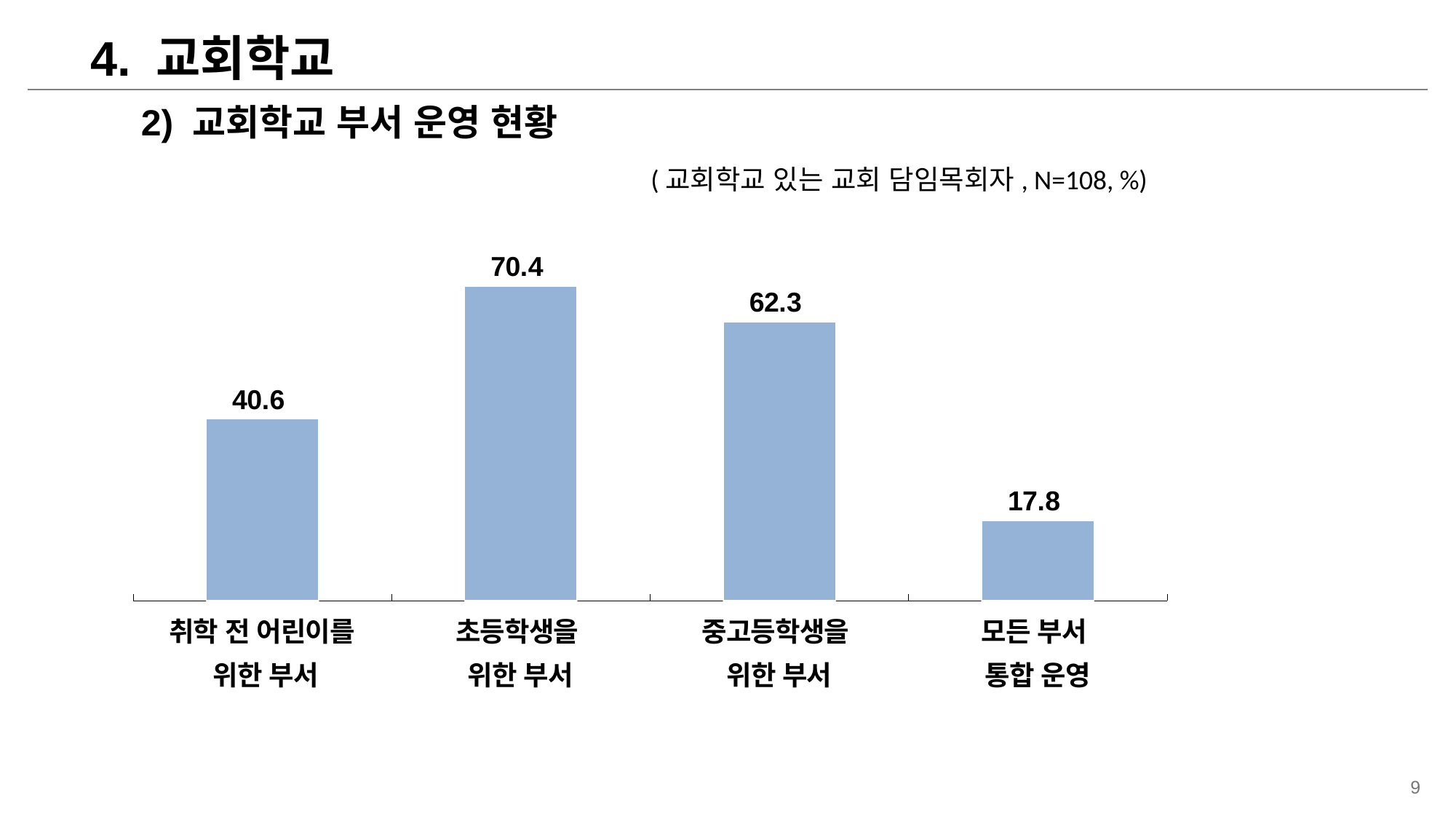

4. 교회학교
2) 교회학교 부서 운영 현황
(교회학교 있는 교회 담임목회자, N=108, %)

### Chart

| Category | 개신교인 |
|---|---|
| 취학 전 어린이를 위한 부서 | 초등학생을 위한 부서 | 중고등학생을 위한 부서 | 모든 부서 통합 운영 |
| --- | --- | --- | --- |